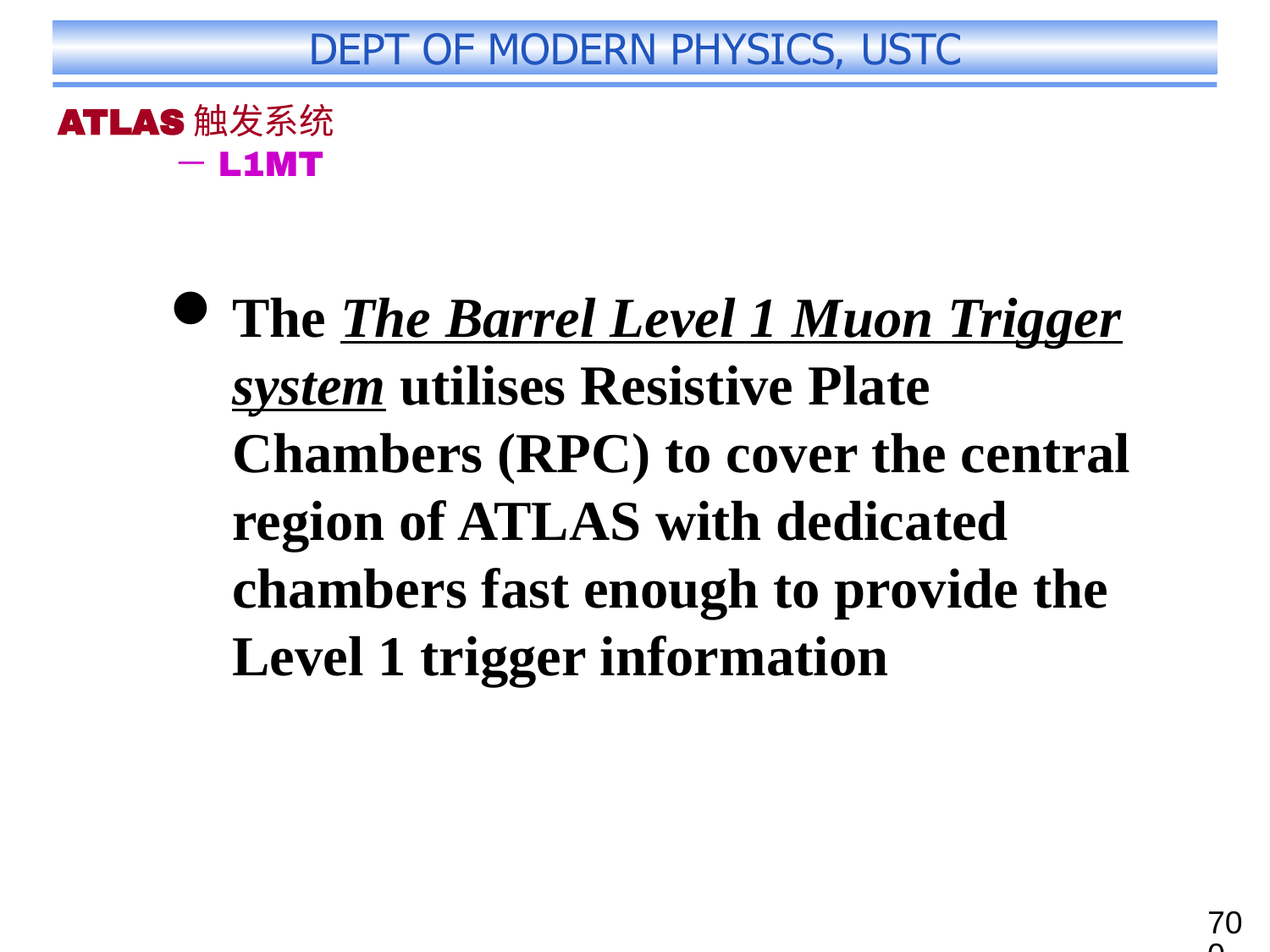

# ATLAS触发系统 －L1MT
The The Barrel Level 1 Muon Trigger system utilises Resistive Plate Chambers (RPC) to cover the central region of ATLAS with dedicated chambers fast enough to provide the Level 1 trigger information
700